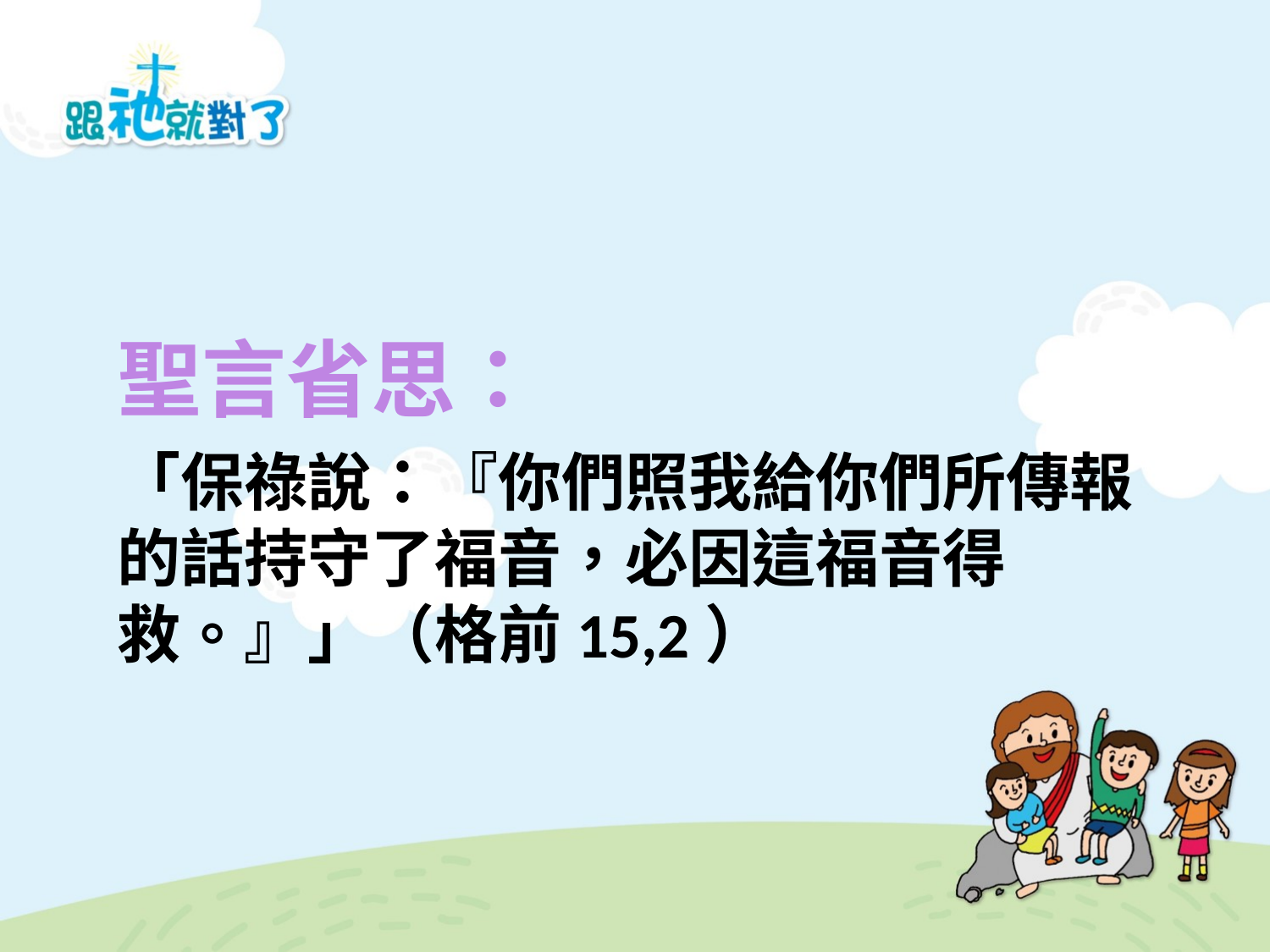

聖言省思：
「保祿說：『你們照我給你們所傳報的話持守了福音，必因這福音得救。』」（格前15,2）